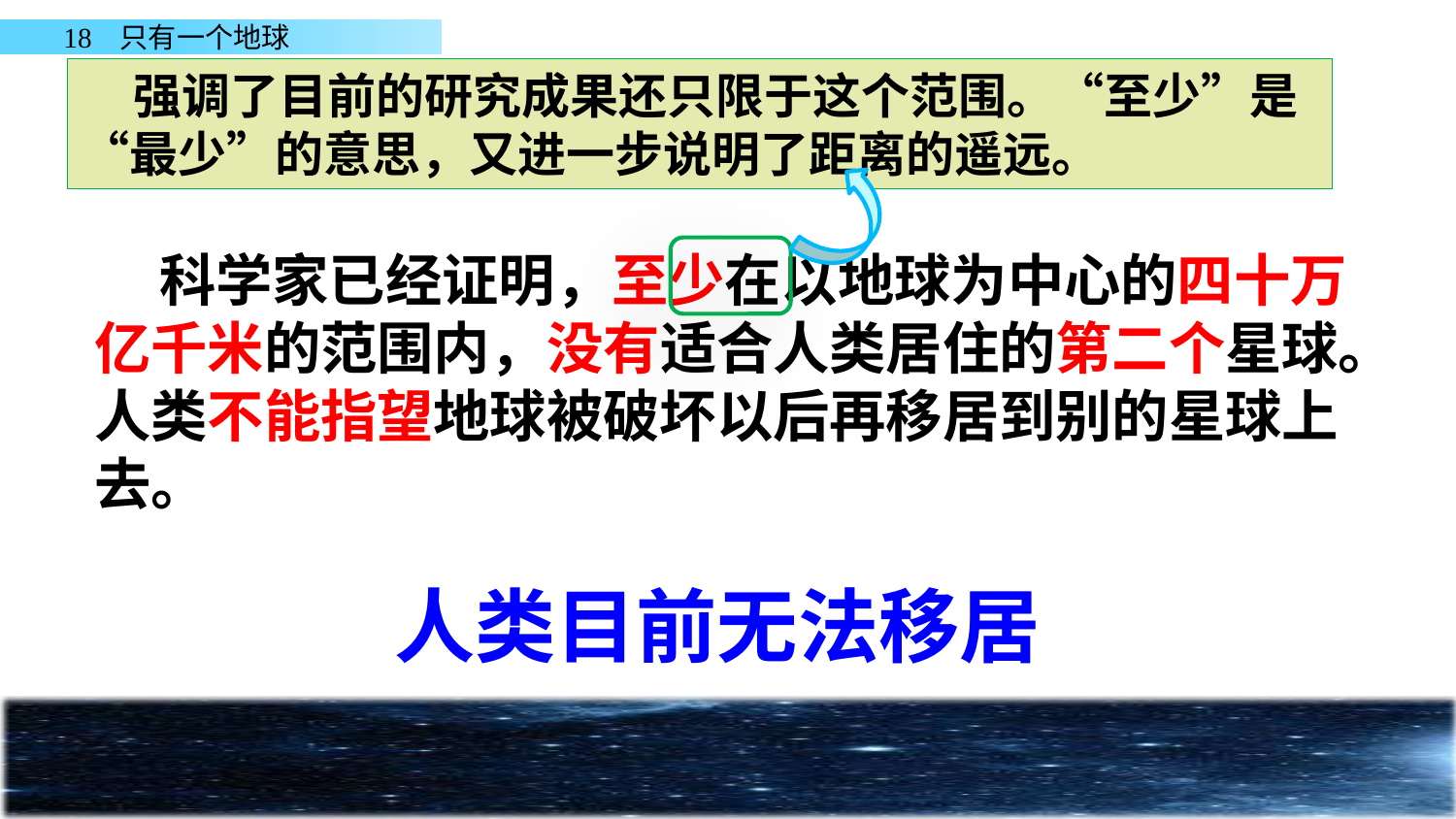

强调了目前的研究成果还只限于这个范围。“至少”是“最少”的意思，又进一步说明了距离的遥远。

      科学家已经证明，至少在以地球为中心的四十万亿千米的范围内，没有适合人类居住的第二个星球。人类不能指望地球被破坏以后再移居到别的星球上去。
人类目前无法移居